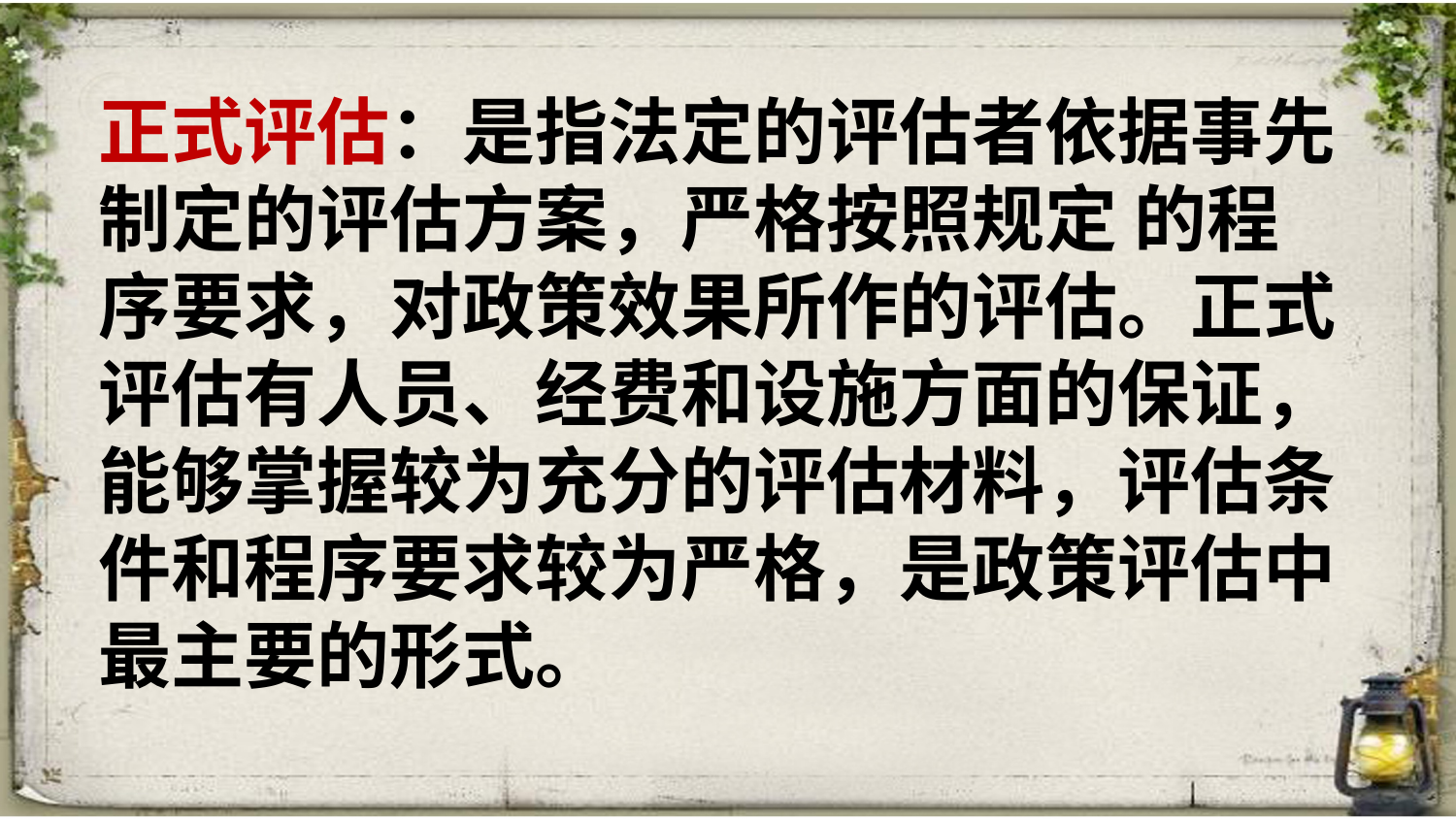

正式评估：是指法定的评估者依据事先制定的评估方案，严格按照规定 的程序要求，对政策效果所作的评估。正式评估有人员、经费和设施方面的保证，能够掌握较为充分的评估材料，评估条件和程序要求较为严格，是政策评估中最主要的形式。